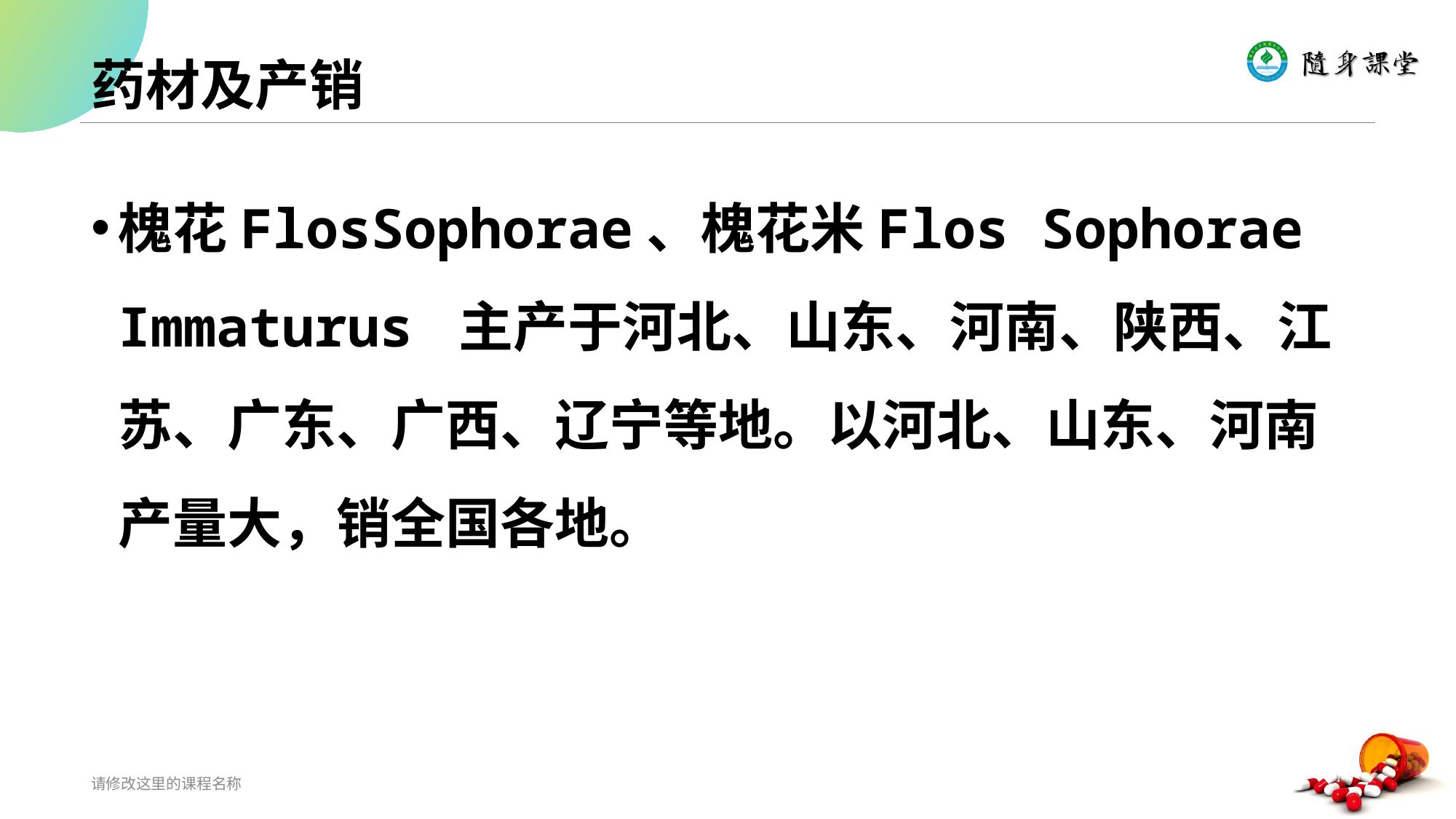

# 药材及产销
槐花FlosSophorae、槐花米Flos Sophorae Immaturus 主产于河北、山东、河南、陕西、江苏、广东、广西、辽宁等地。以河北、山东、河南产量大，销全国各地。
请修改这里的课程名称
8